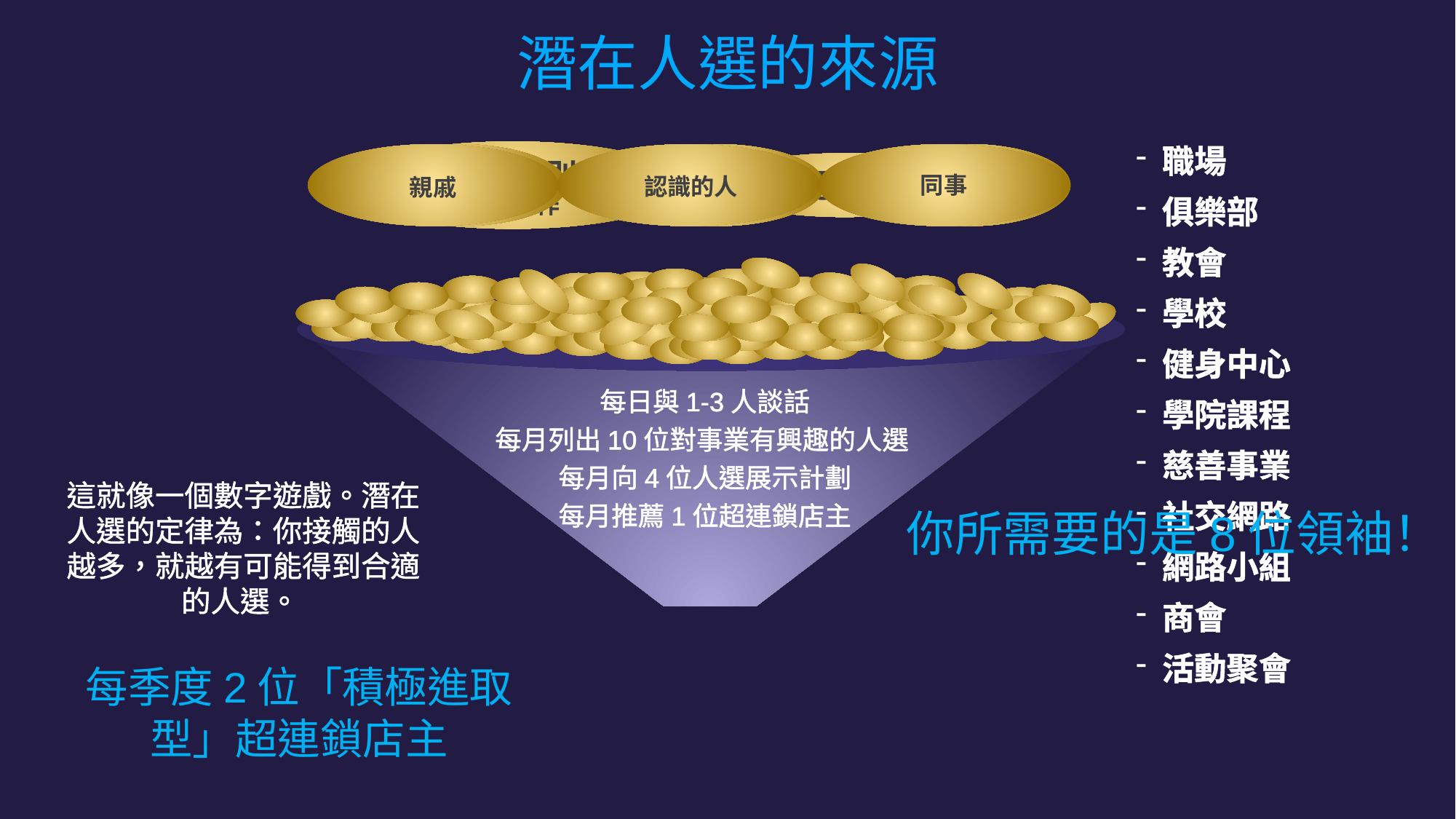

潛在人選的來源
職場
俱樂部
教會
學校
健身中心
學院課程
慈善事業
社交網路
網路小組
商會
活動聚會

三呎原則
每日工作

親戚

名單

認識的人

顧客

同事

顧客介紹的
人選

新認識的人

每日與1-3人談話
每月列出10位對事業有興趣的人選
每月向4位人選展示計劃
每月推薦1位超連鎖店主

「積極進取型」
超連鎖店主

「積極進取型」
超連鎖店主

「積極進取型」
超連鎖店主

「積極進取型」
超連鎖店主

「積極進取型」
超連鎖店主

「積極進取型」
超連鎖店主

「積極進取型」
超連鎖店主
這就像一個數字遊戲。潛在人選的定律為：你接觸的人越多，就越有可能得到合適的人選。

「積極進取型」
超連鎖店主
你所需要的是8位領袖！
每季度2位「積極進取型」超連鎖店主